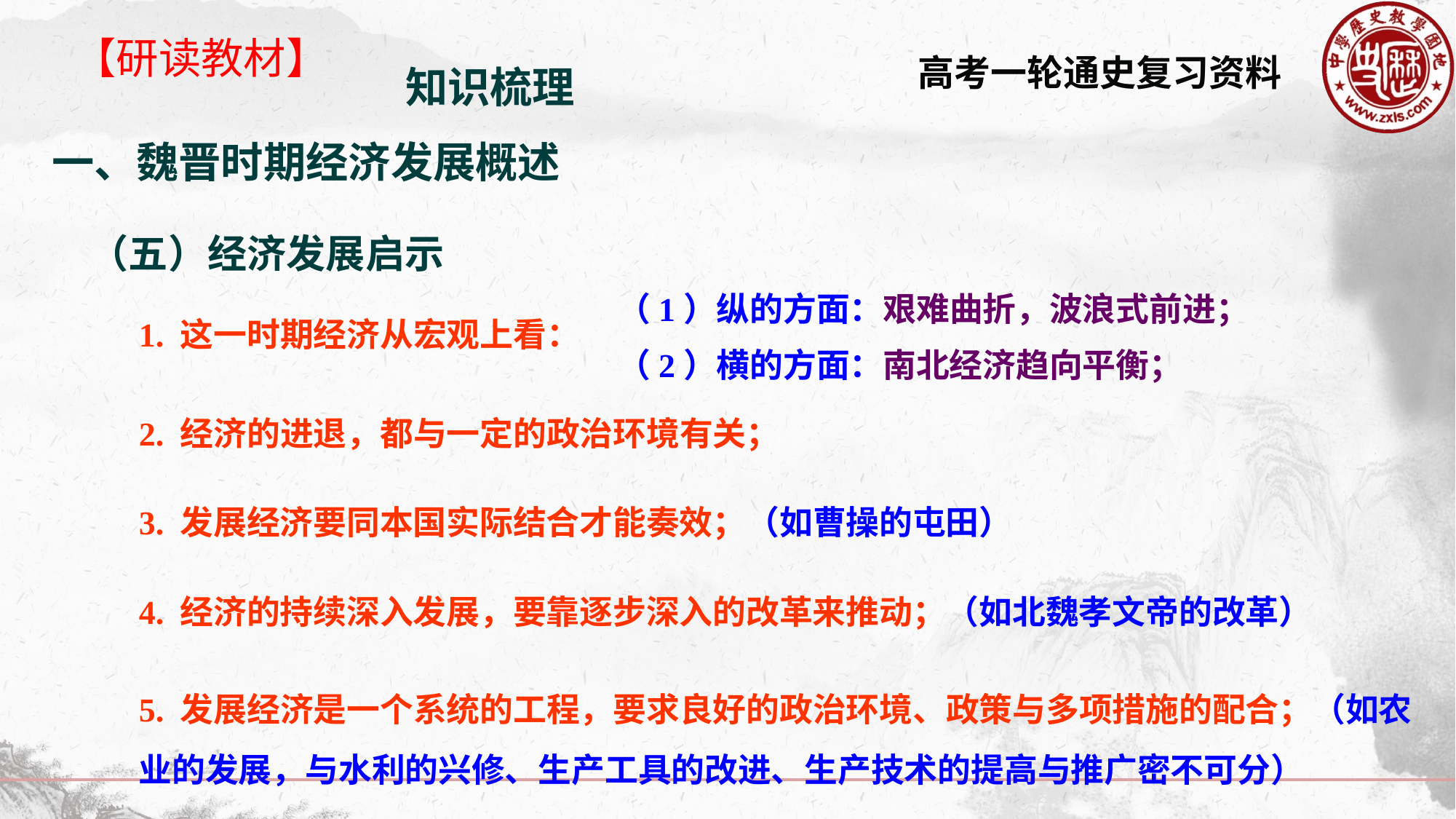

【研读教材】
知识梳理
一、魏晋时期经济发展概述
（五）经济发展启示
（1）纵的方面：艰难曲折，波浪式前进；
（2）横的方面：南北经济趋向平衡；
1. 这一时期经济从宏观上看：
2. 经济的进退，都与一定的政治环境有关；
3. 发展经济要同本国实际结合才能奏效；（如曹操的屯田）
4. 经济的持续深入发展，要靠逐步深入的改革来推动；（如北魏孝文帝的改革）
5. 发展经济是一个系统的工程，要求良好的政治环境、政策与多项措施的配合；（如农业的发展，与水利的兴修、生产工具的改进、生产技术的提高与推广密不可分）